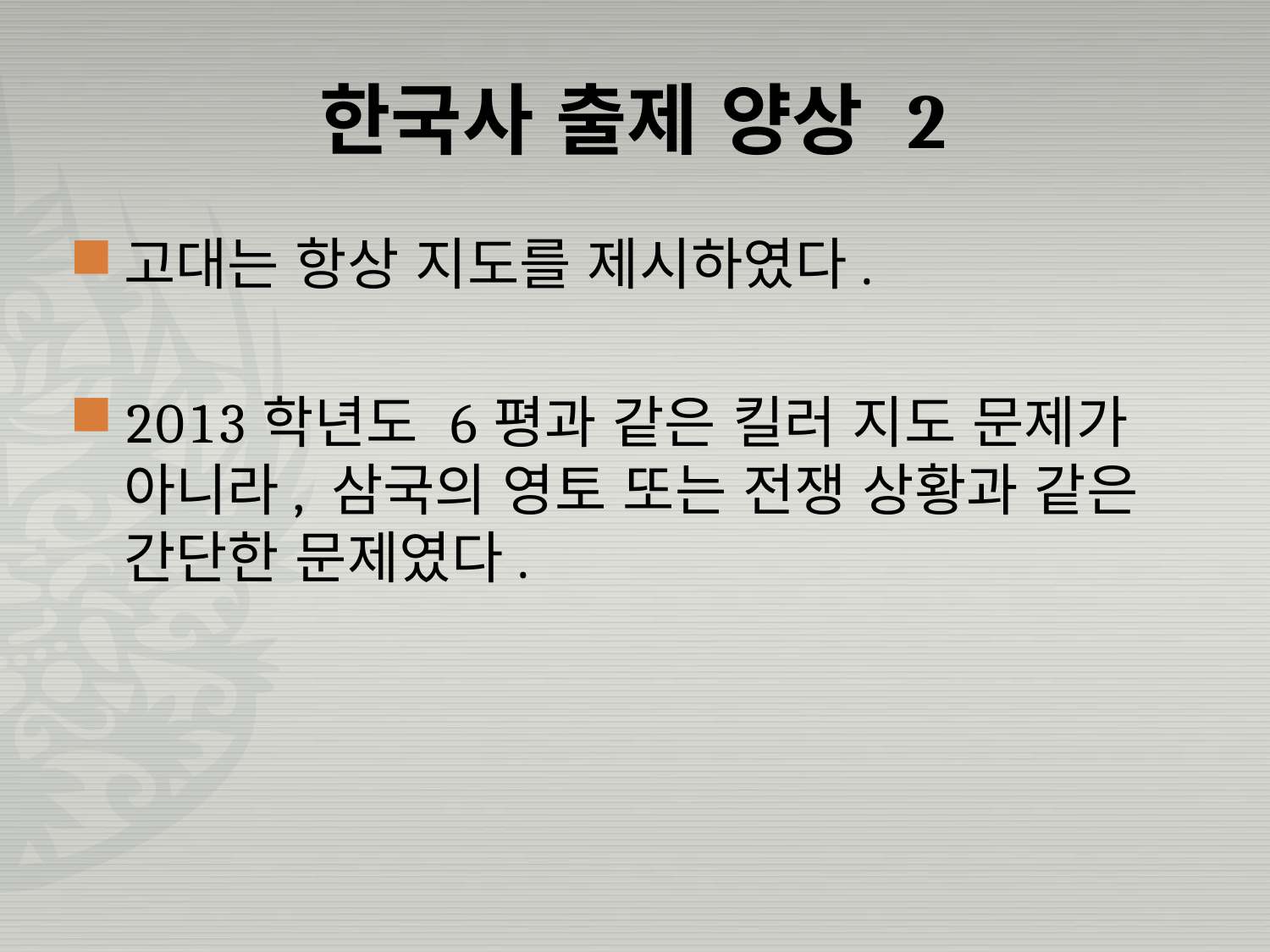

# 한국사 출제 양상 2
고대는 항상 지도를 제시하였다.

2013학년도 6평과 같은 킬러 지도 문제가 아니라, 삼국의 영토 또는 전쟁 상황과 같은 간단한 문제였다.